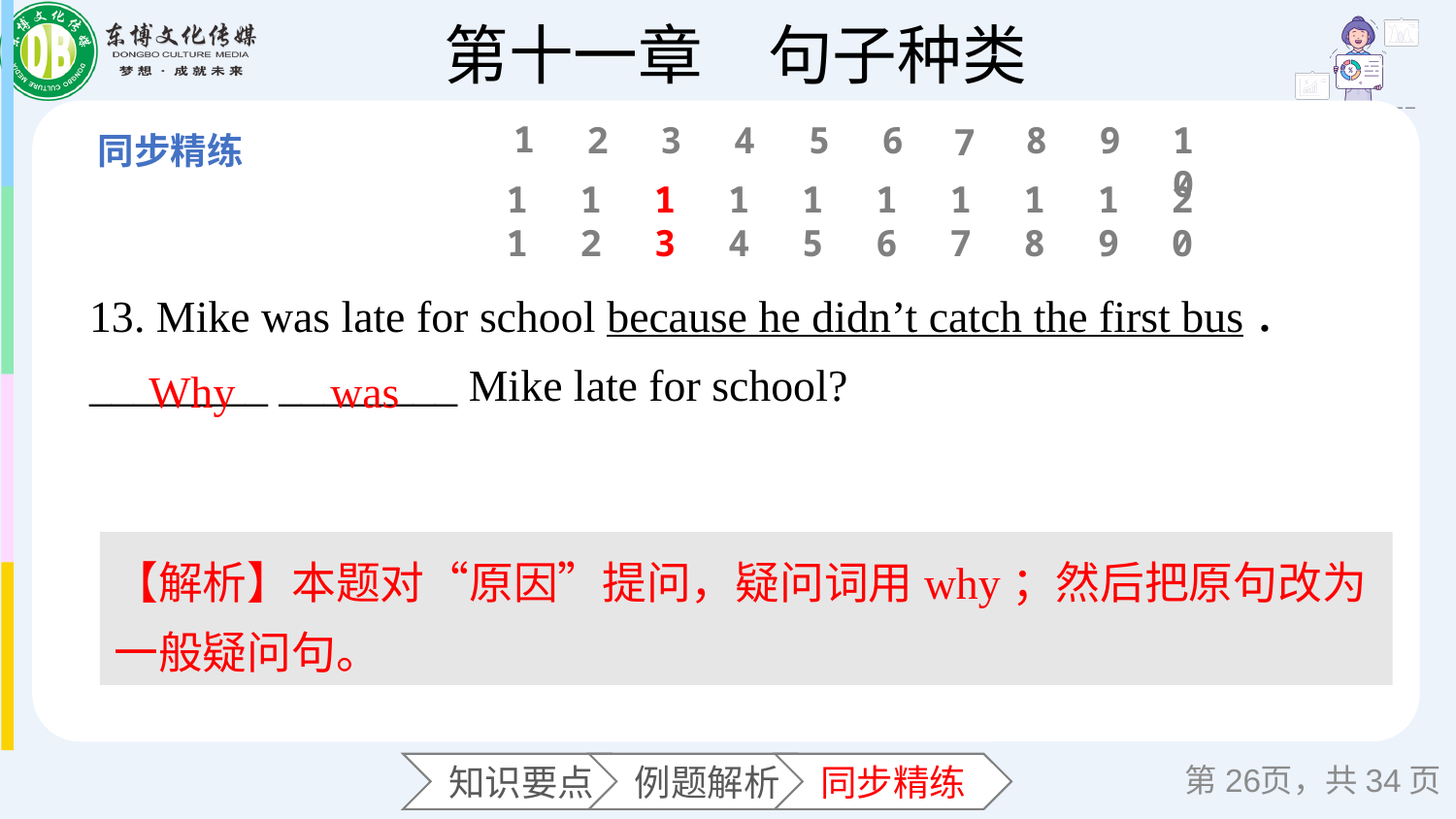

1
6
2
3
4
5
8
9
10
7
11
12
13
14
15
16
17
18
19
20

13. Mike was late for school because he didn’t catch the first bus．
________ ________ Mike late for school?
Why
was
【解析】本题对“原因”提问，疑问词用why；然后把原句改为一般疑问句。
第26页，共34页